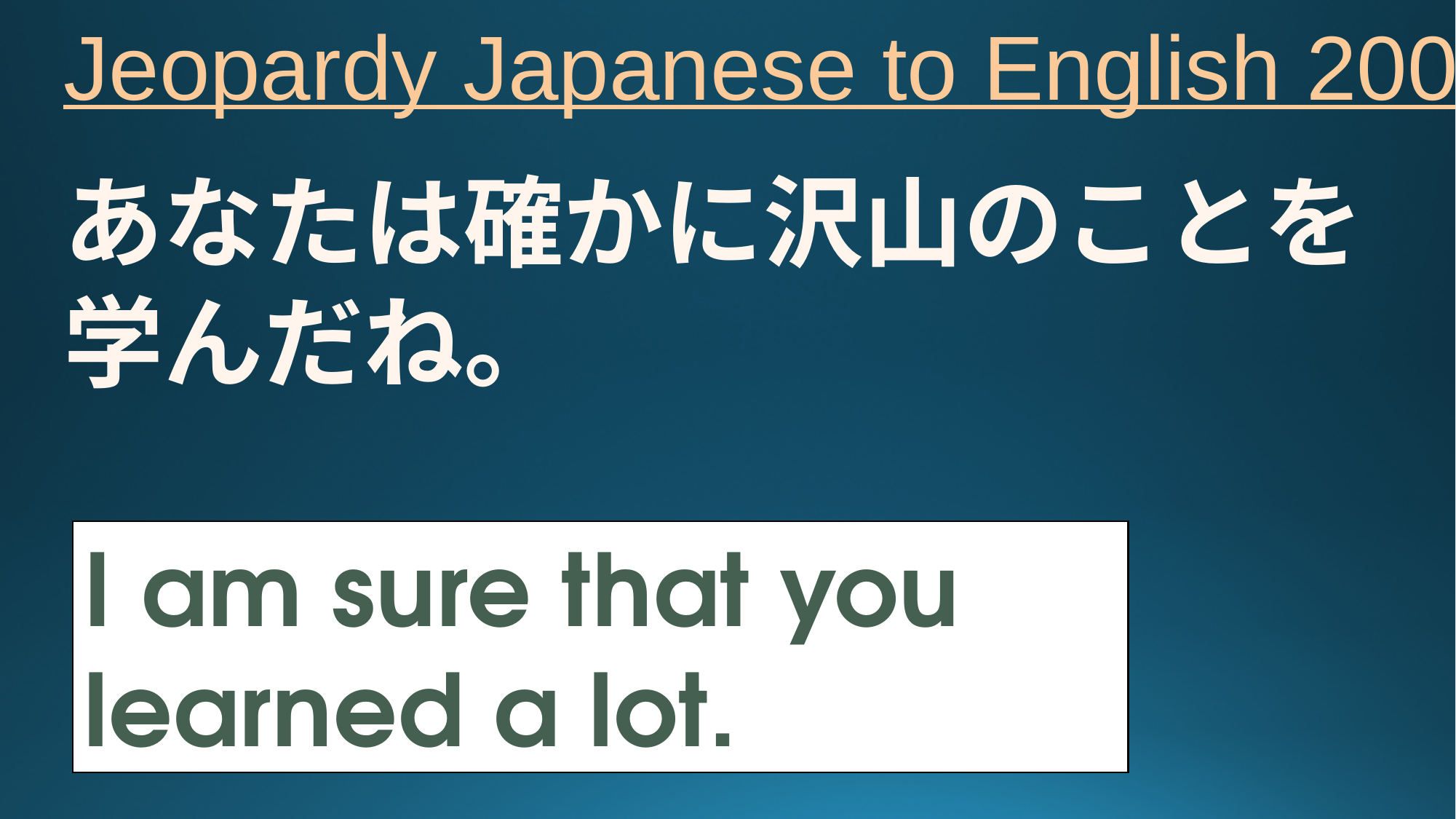

# Jeopardy Japanese to English 200
あなたは確かに沢山のことを学んだね。
I am sure that you learned a lot.